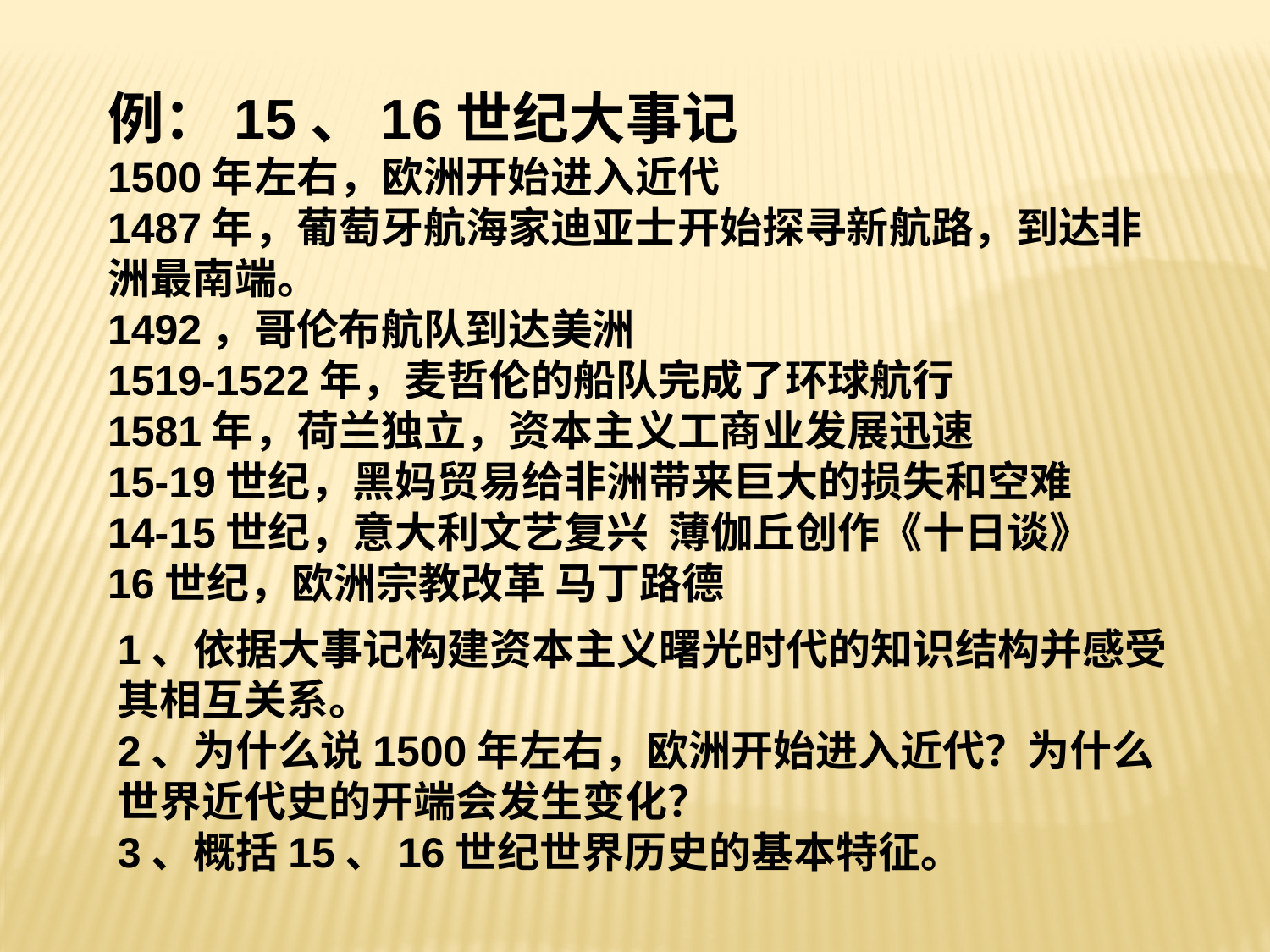

例：15、16世纪大事记
1500年左右，欧洲开始进入近代
1487年，葡萄牙航海家迪亚士开始探寻新航路，到达非洲最南端。
1492，哥伦布航队到达美洲
1519-1522年，麦哲伦的船队完成了环球航行
1581年，荷兰独立，资本主义工商业发展迅速
15-19世纪，黑妈贸易给非洲带来巨大的损失和空难
14-15世纪，意大利文艺复兴  薄伽丘创作《十日谈》
16世纪，欧洲宗教改革 马丁路德

1、依据大事记构建资本主义曙光时代的知识结构并感受其相互关系。
2、为什么说1500年左右，欧洲开始进入近代？为什么世界近代史的开端会发生变化？
3、概括15、16世纪世界历史的基本特征。